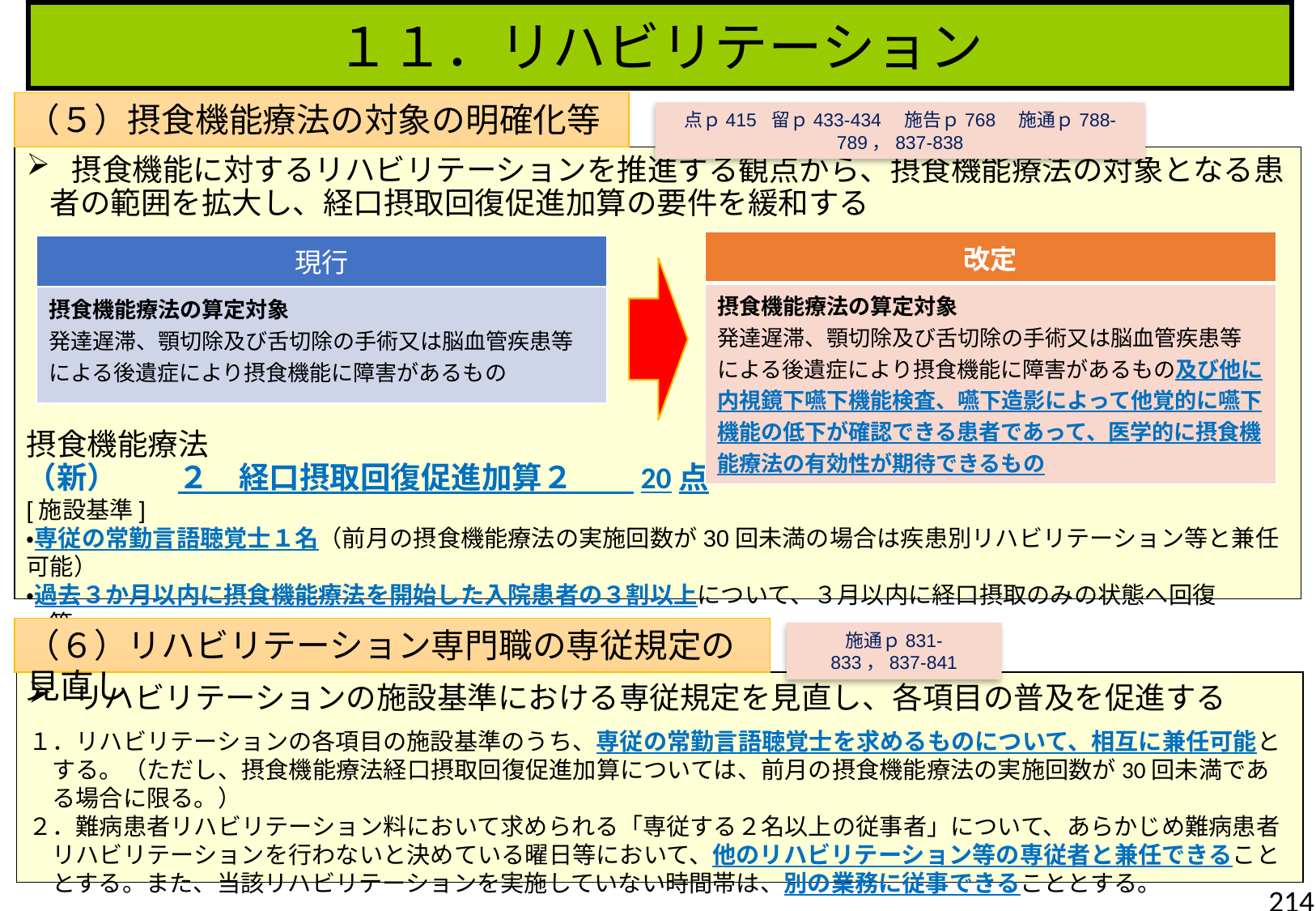

１１．リハビリテーション
（５）摂食機能療法の対象の明確化等
点ｐ415  留ｐ433-434　施告ｐ768　施通ｐ788-789，837-838
  摂食機能に対するリハビリテーションを推進する観点から、摂食機能療法の対象となる患者の範囲を拡大し、経口摂取回復促進加算の要件を緩和する

摂食機能療法
（新）　　２　経口摂取回復促進加算２　　20点
[施設基準]
・専従の常勤言語聴覚士１名（前月の摂食機能療法の実施回数が30回未満の場合は疾患別リハビリテーション等と兼任可能）
・過去３か月以内に摂食機能療法を開始した入院患者の３割以上について、３月以内に経口摂取のみの状態へ回復　　　　等

| 改定 |
| --- |
| 摂食機能療法の算定対象　 発達遅滞、顎切除及び舌切除の手術又は脳血管疾患等による後遺症により摂食機能に障害があるもの及び他に内視鏡下嚥下機能検査、嚥下造影によって他覚的に嚥下機能の低下が確認できる患者であって、医学的に摂食機能療法の有効性が期待できるもの |
| 現行 |
| --- |
| 摂食機能療法の算定対象 発達遅滞、顎切除及び舌切除の手術又は脳血管疾患等による後遺症により摂食機能に障害があるもの |

（６）リハビリテーション専門職の専従規定の見直し
施通ｐ831-833，837-841
  リハビリテーションの施設基準における専従規定を見直し、各項目の普及を促進する

１．リハビリテーションの各項目の施設基準のうち、専従の常勤言語聴覚士を求めるものについて、相互に兼任可能とする。（ただし、摂食機能療法経口摂取回復促進加算については、前月の摂食機能療法の実施回数が30回未満である場合に限る。）
２．難病患者リハビリテーション料において求められる「専従する２名以上の従事者」について、あらかじめ難病患者リハビリテーションを行わないと決めている曜日等において、他のリハビリテーション等の専従者と兼任できることとする。また、当該リハビリテーションを実施していない時間帯は、別の業務に従事できることとする。
214